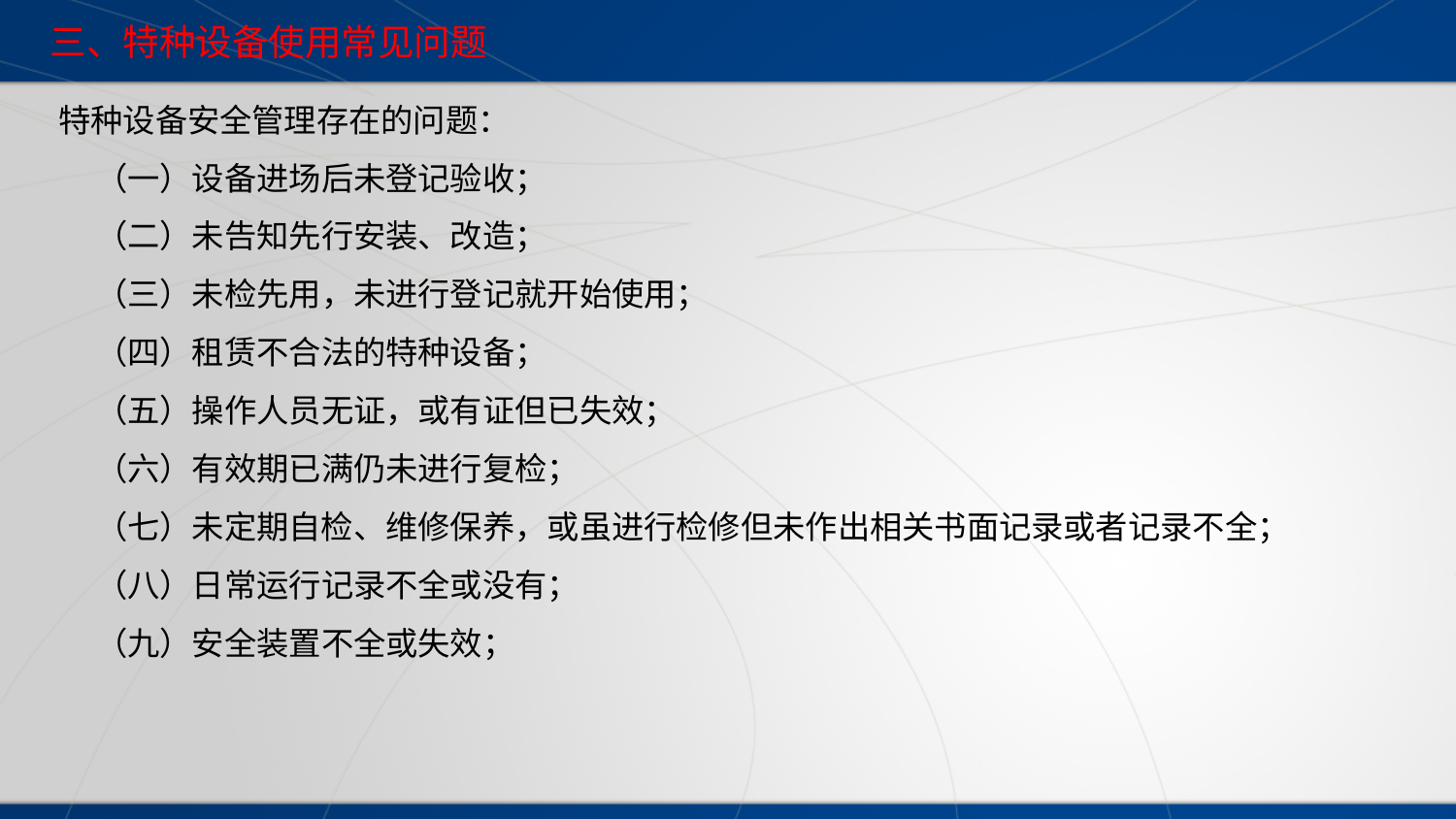

三、特种设备使用常见问题
特种设备安全管理存在的问题：
    （一）设备进场后未登记验收；
    （二）未告知先行安装、改造；
    （三）未检先用，未进行登记就开始使用；
    （四）租赁不合法的特种设备；
    （五）操作人员无证，或有证但已失效；
    （六）有效期已满仍未进行复检；
    （七）未定期自检、维修保养，或虽进行检修但未作出相关书面记录或者记录不全；
    （八）日常运行记录不全或没有；
    （九）安全装置不全或失效；